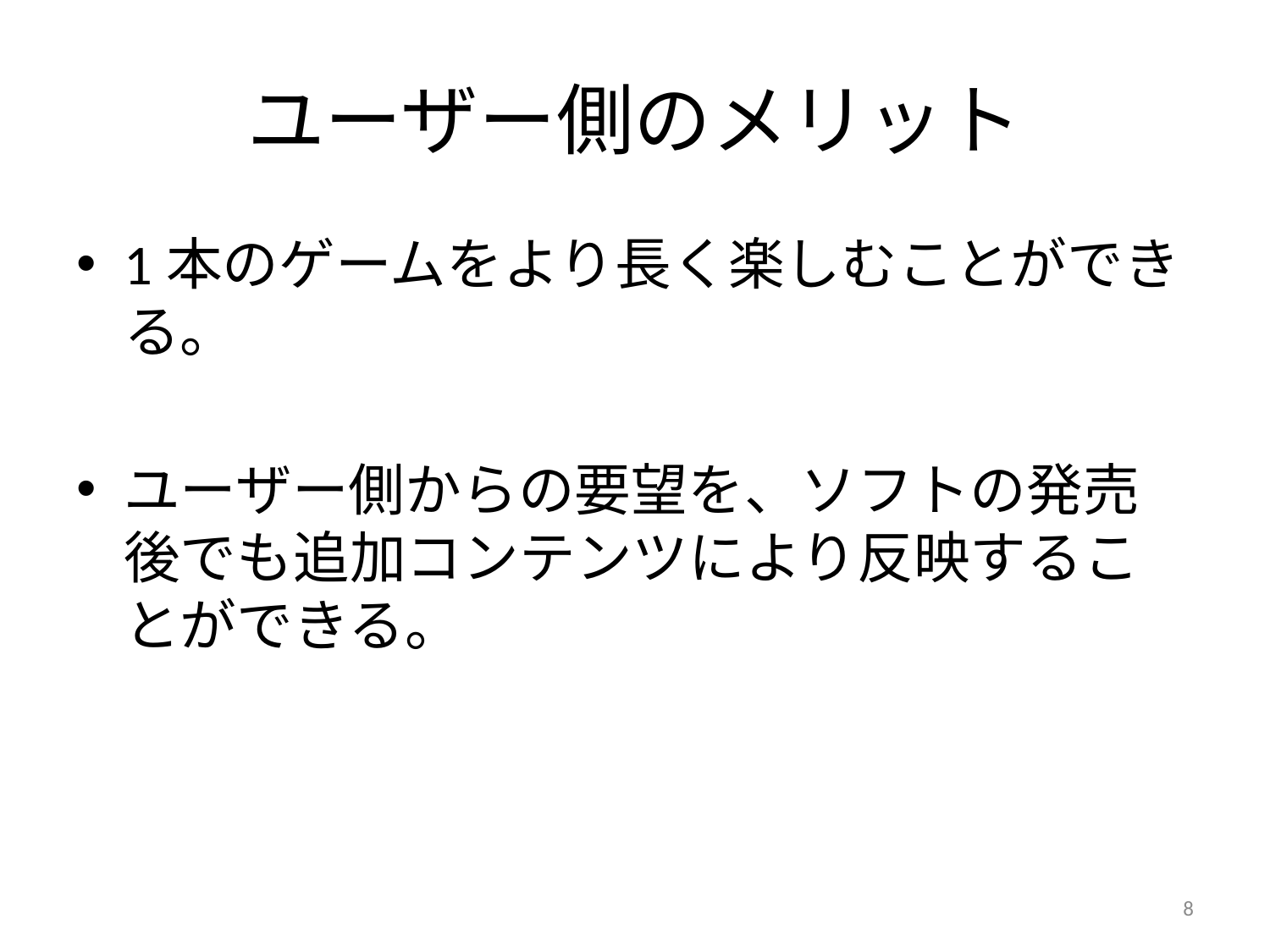

# ユーザー側のメリット
1本のゲームをより長く楽しむことができる。

ユーザー側からの要望を、ソフトの発売後でも追加コンテンツにより反映することができる。
8